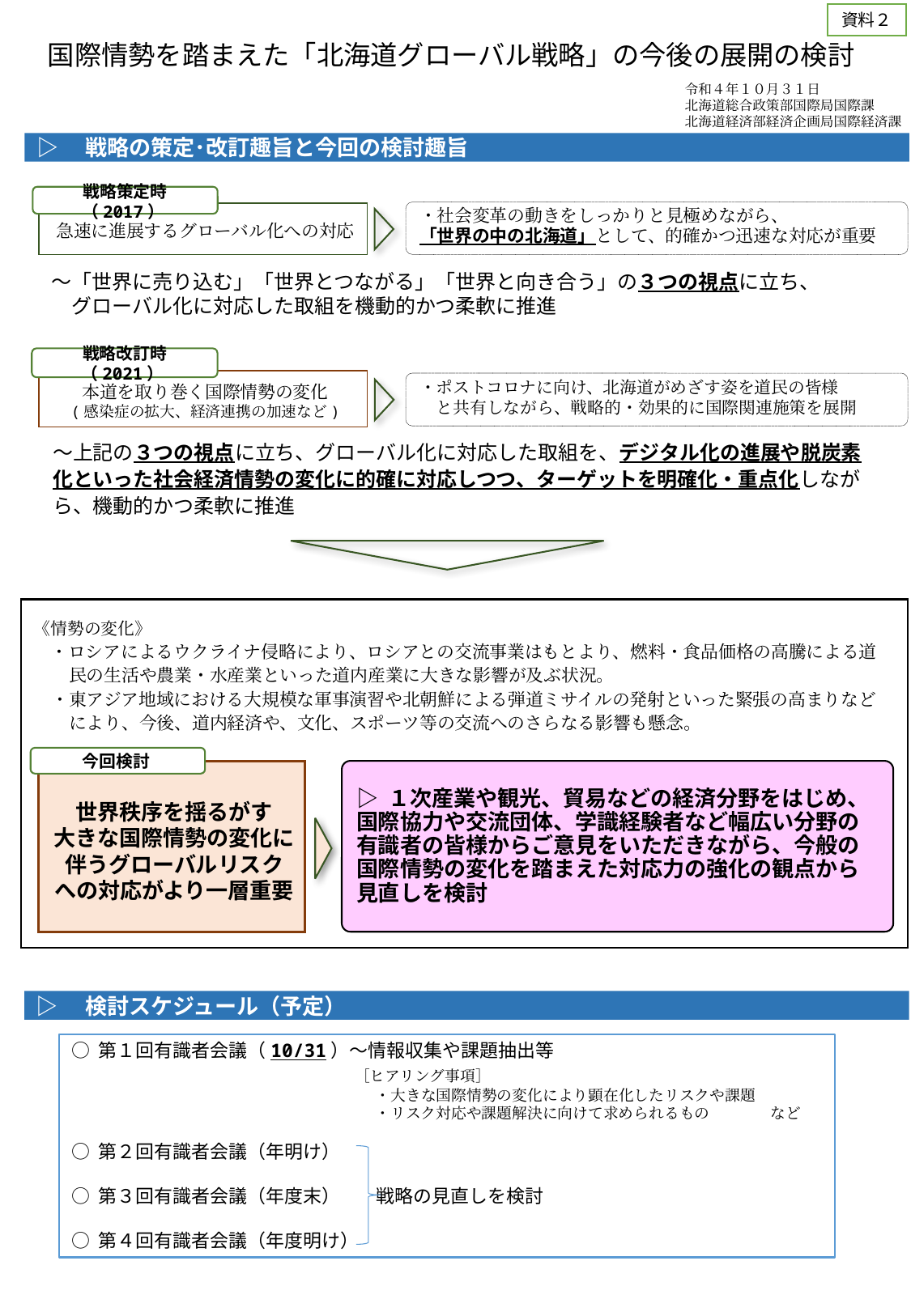

資料２
国際情勢を踏まえた「北海道グローバル戦略」の今後の展開の検討
令和４年１０月３１日
北海道総合政策部国際局国際課
北海道経済部経済企画局国際経済課
▷　戦略の策定･改訂趣旨と今回の検討趣旨
戦略策定時（2017）
・社会変革の動きをしっかりと見極めながら、
「世界の中の北海道」として、的確かつ迅速な対応が重要
急速に進展するグローバル化への対応

～「世界に売り込む」「世界とつながる」「世界と向き合う」の３つの視点に立ち、
　グローバル化に対応した取組を機動的かつ柔軟に推進
戦略改訂時（2021）
本道を取り巻く国際情勢の変化
(感染症の拡大、経済連携の加速など)
・ポストコロナに向け、北海道がめざす姿を道民の皆様
　と共有しながら、戦略的・効果的に国際関連施策を展開

～上記の３つの視点に立ち、グローバル化に対応した取組を、デジタル化の進展や脱炭素化といった社会経済情勢の変化に的確に対応しつつ、ターゲットを明確化・重点化しながら、機動的かつ柔軟に推進

《情勢の変化》
　・ロシアによるウクライナ侵略により、ロシアとの交流事業はもとより、燃料・食品価格の高騰による道
　　民の生活や農業・水産業といった道内産業に大きな影響が及ぶ状況。
　・東アジア地域における大規模な軍事演習や北朝鮮による弾道ミサイルの発射といった緊張の高まりなど
　　により、今後、道内経済や、文化、スポーツ等の交流へのさらなる影響も懸念。
今回検討
▷ １次産業や観光、貿易などの経済分野をはじめ、国際協力や交流団体、学識経験者など幅広い分野の有識者の皆様からご意見をいただきながら、今般の国際情勢の変化を踏まえた対応力の強化の観点から見直しを検討
世界秩序を揺るがす
大きな国際情勢の変化に伴うグローバルリスク
への対応がより一層重要

▷　検討スケジュール（予定）
○ 第１回有識者会議（10/31）～情報収集や課題抽出等
　　　　　　　　　　　　　　［ヒアリング事項］
　　　　　　　　　　　　　　　　　　　　・大きな国際情勢の変化により顕在化したリスクや課題
　　　　　　　　　　　　　　　　　　　　・リスク対応や課題解決に向けて求められるもの　　　　など

○ 第２回有識者会議（年明け）

○ 第３回有識者会議（年度末） 　   戦略の見直しを検討

○ 第４回有識者会議（年度明け）